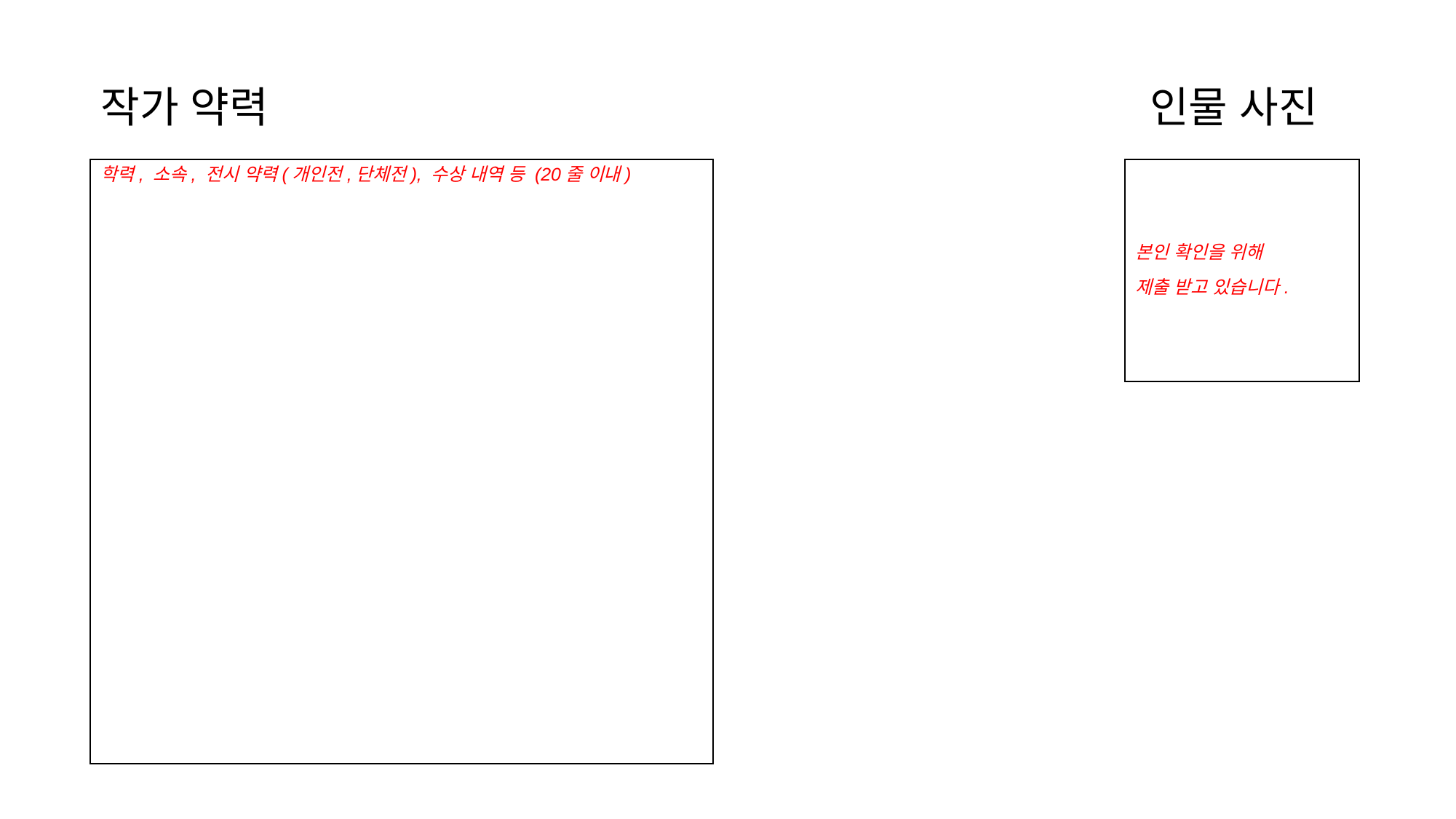

인물 사진
# 작가 약력
학력, 소속, 전시 약력(개인전,단체전), 수상 내역 등 (20줄 이내)

본인 확인을 위해
제출 받고 있습니다.